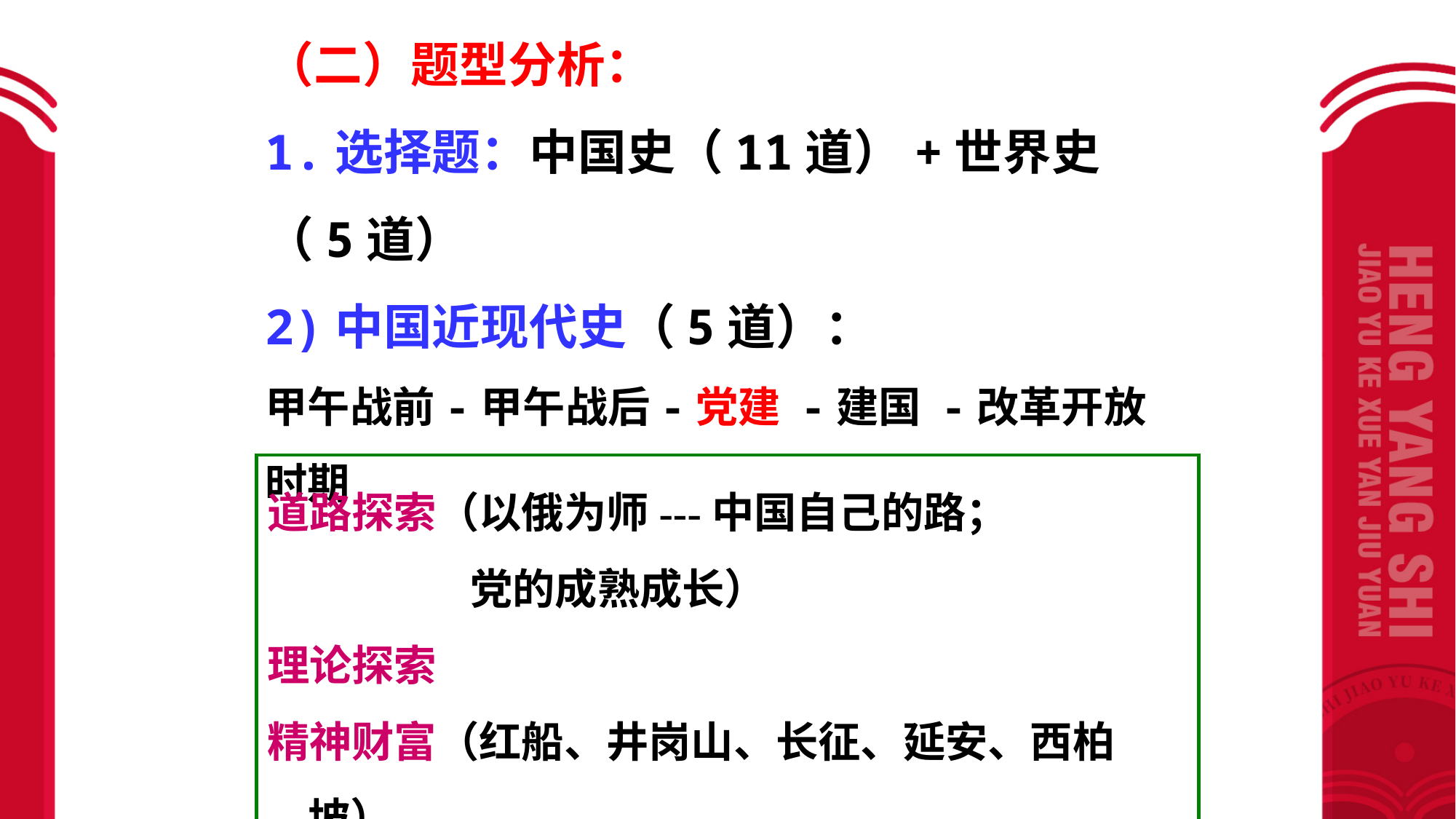

（二）题型分析：
1.选择题：中国史（11道）+世界史（5道）
2)中国近现代史（5道）：
甲午战前-甲午战后-党建 -建国 -改革开放时期
道路探索（以俄为师---中国自己的路；
                    党的成熟成长）
理论探索
精神财富（红船、井岗山、长征、延安、西柏坡）